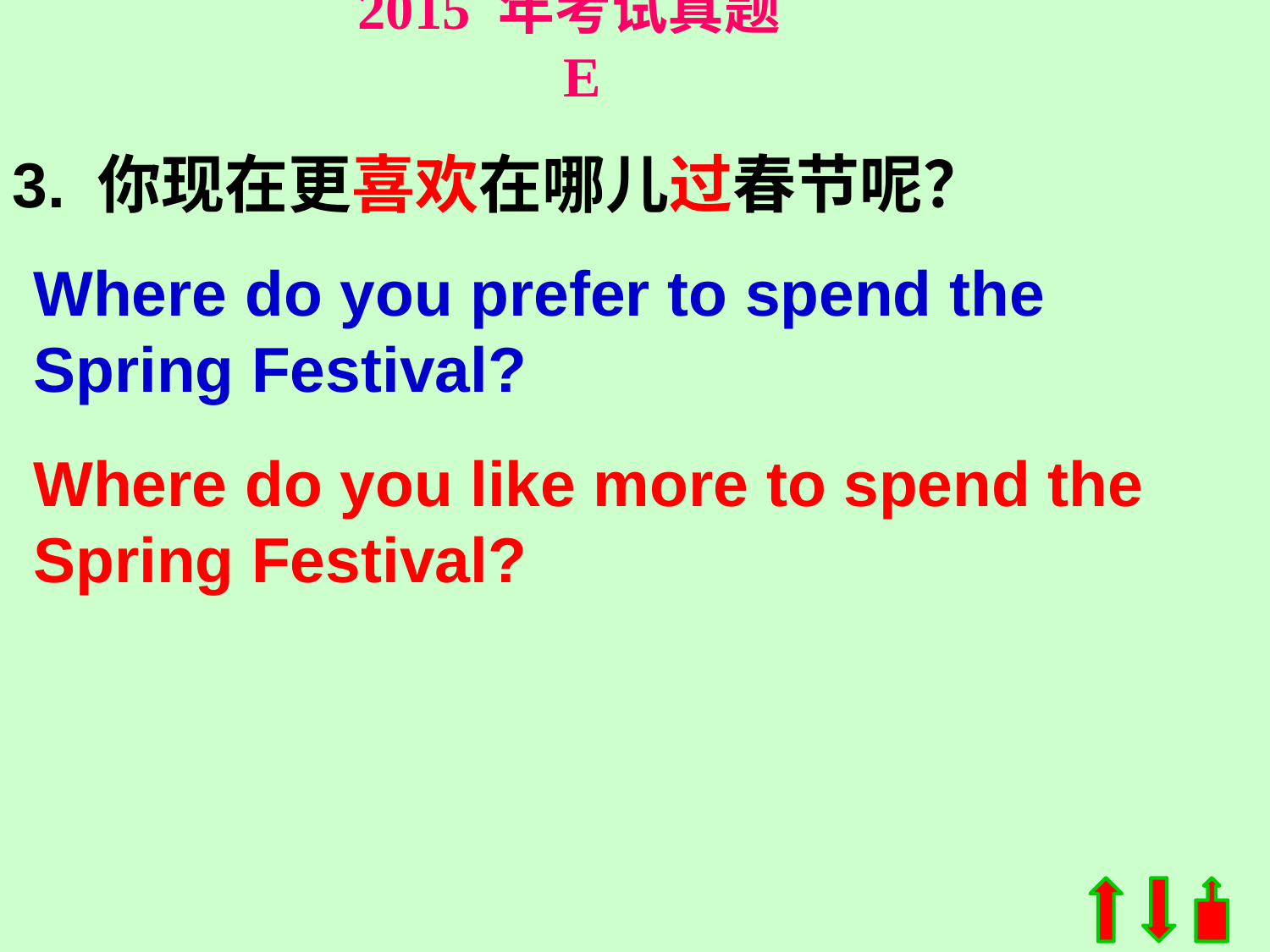

2015 年考试真题   E
3. 你现在更喜欢在哪儿过春节呢？
Where do you prefer to spend the Spring Festival?
Where do you like more to spend the Spring Festival?